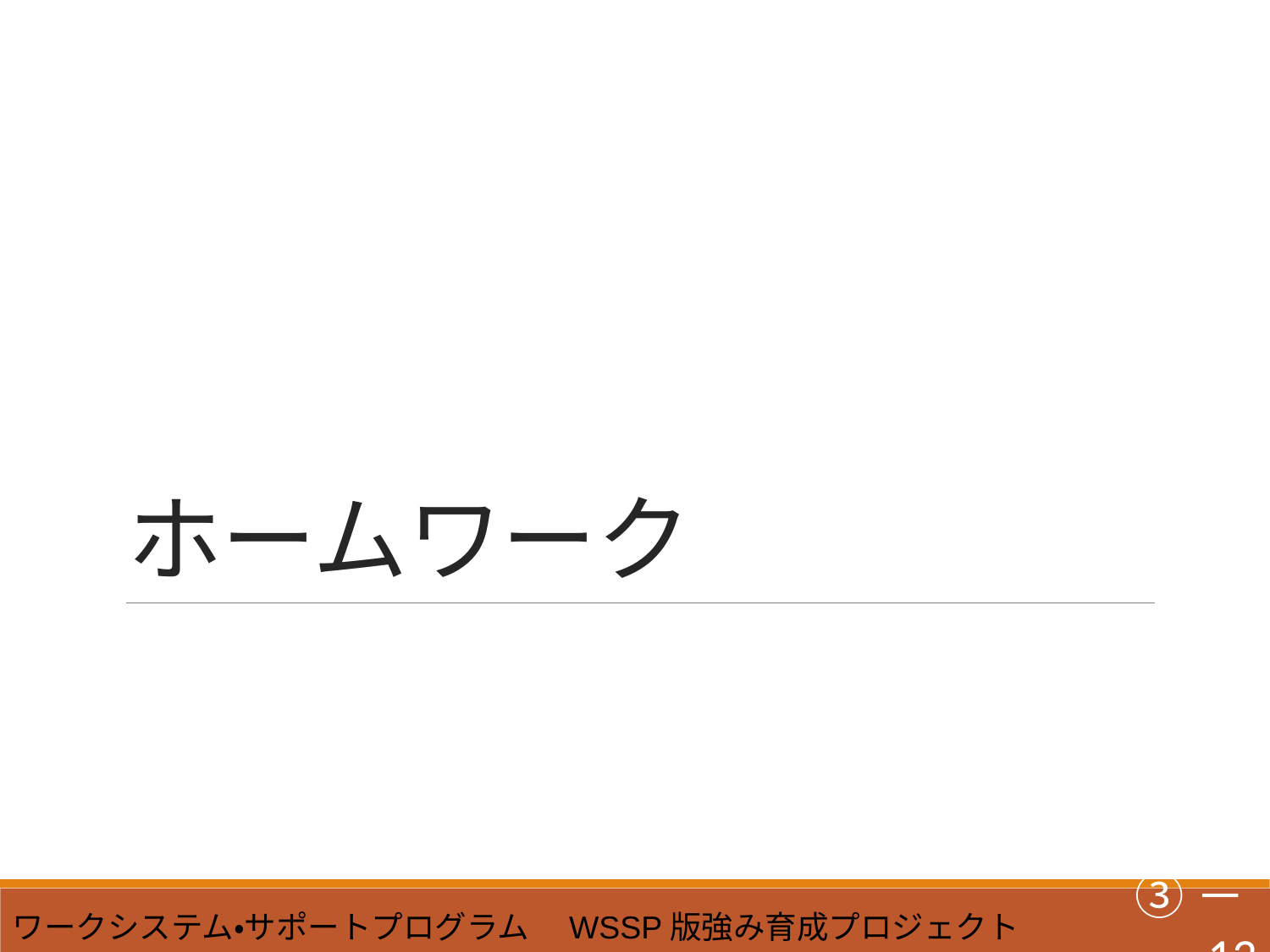

# ホームワーク
③－13
ワークシステム・サポートプログラム　WSSP版強み育成プロジェクト